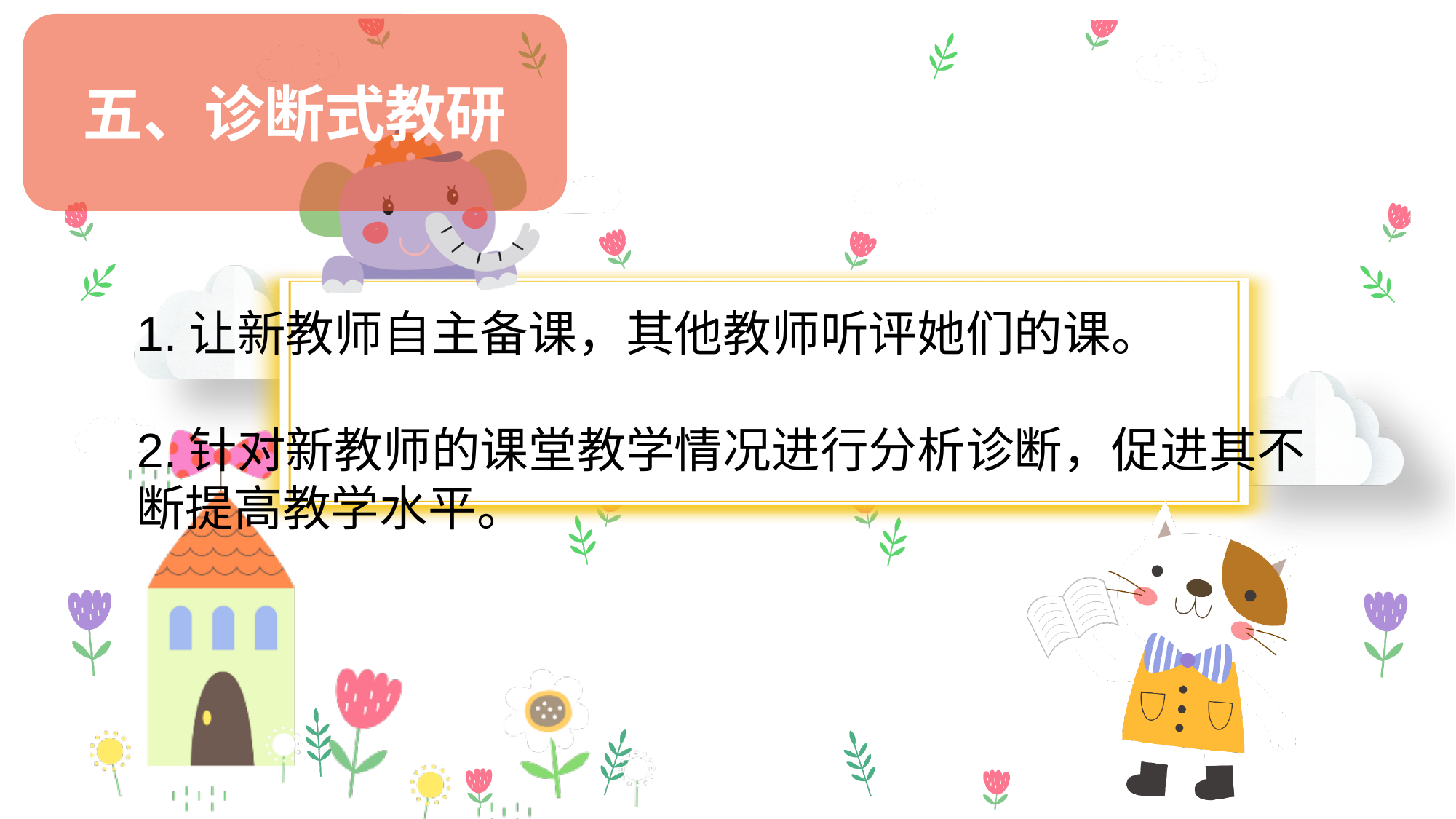

五、诊断式教研
1.让新教师自主备课，其他教师听评她们的课。

2.针对新教师的课堂教学情况进行分析诊断，促进其不断提高教学水平。